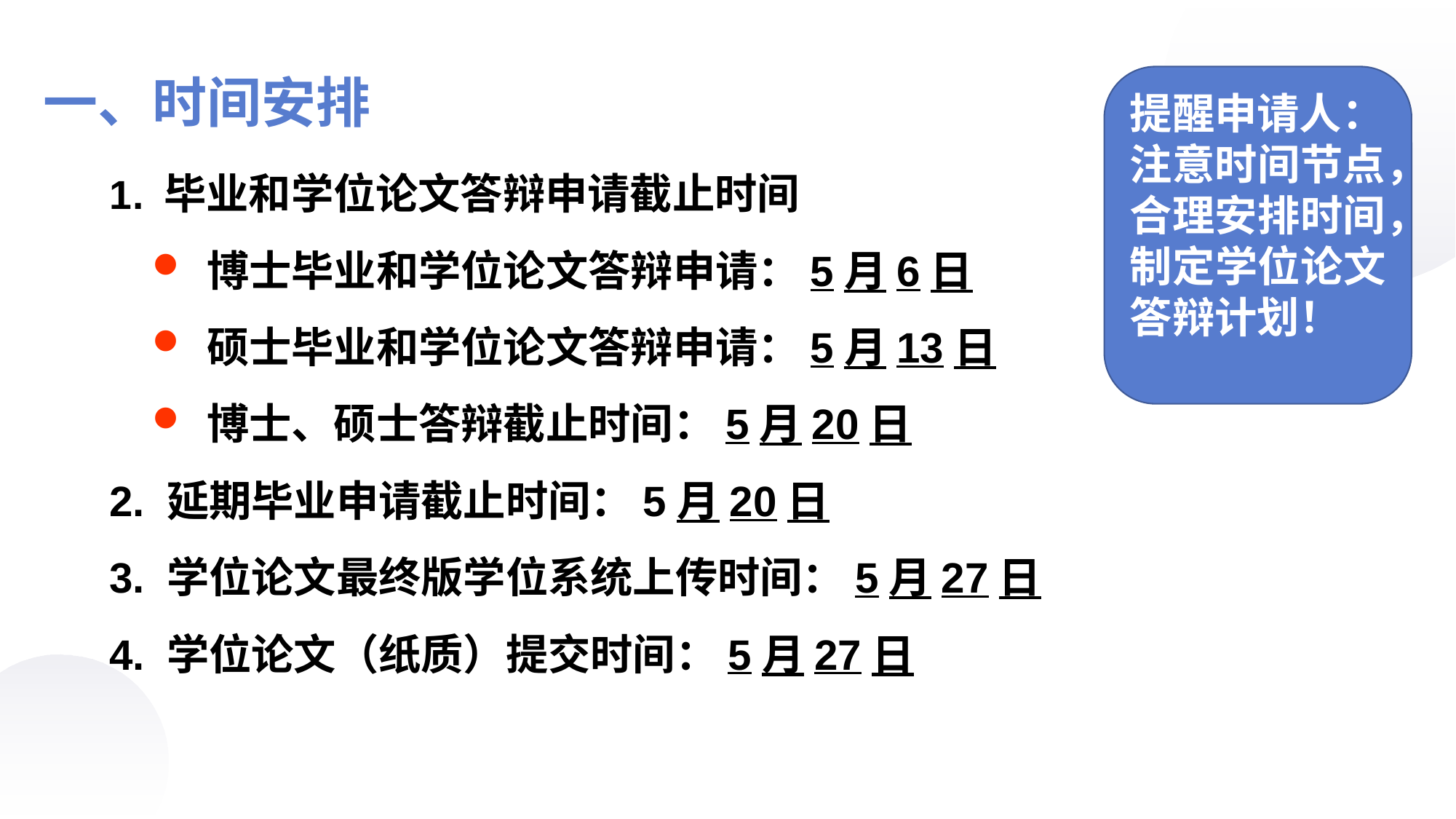

一、时间安排
提醒申请人：
注意时间节点，合理安排时间，
制定学位论文答辩计划！
毕业和学位论文答辩申请截止时间
博士毕业和学位论文答辩申请：5月6日
硕士毕业和学位论文答辩申请：5月13日
博士、硕士答辩截止时间：5月20日
2. 延期毕业申请截止时间：5月20日
3. 学位论文最终版学位系统上传时间：5月27日
4. 学位论文（纸质）提交时间：5月27日